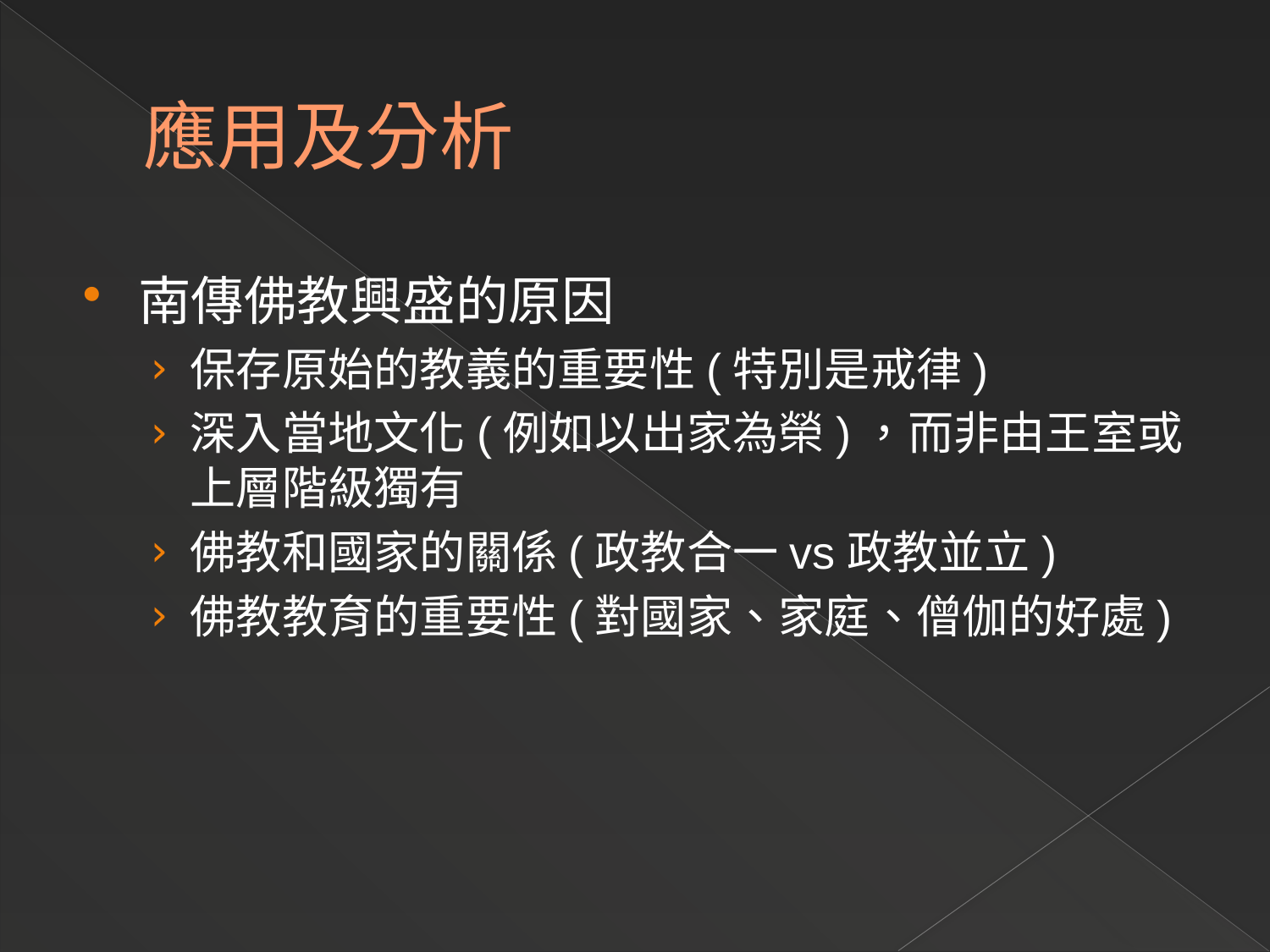

# 應用及分析
南傳佛教興盛的原因
保存原始的教義的重要性(特別是戒律)
深入當地文化(例如以出家為榮)，而非由王室或上層階級獨有
佛教和國家的關係(政教合一vs政教並立)
佛教教育的重要性(對國家、家庭、僧伽的好處)